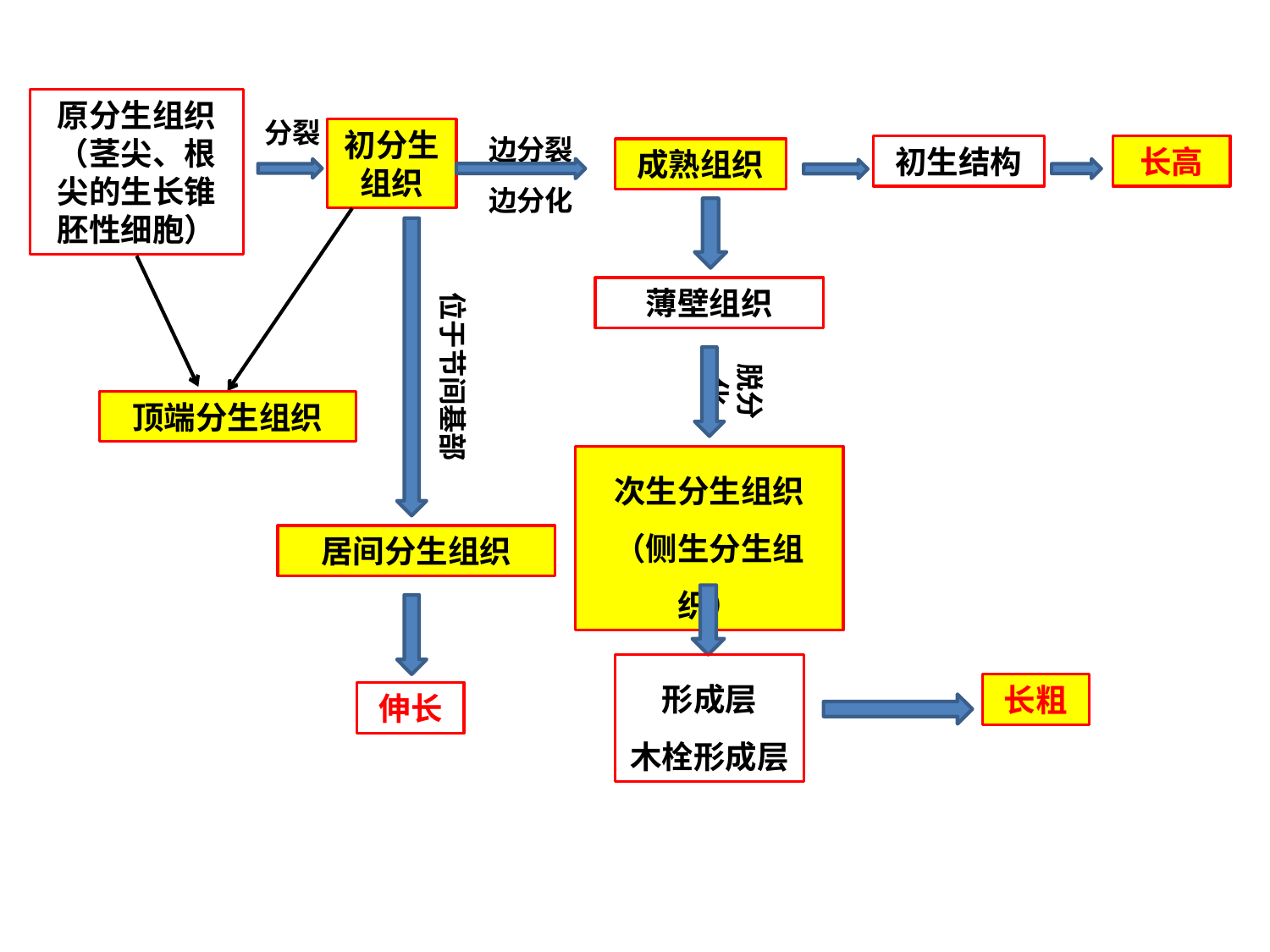

原分生组织
（茎尖、根尖的生长锥胚性细胞）
初分生组织
初生结构
长高
成熟组织

薄壁组织

顶端分生组织
次生分生组织
（侧生分生组织）
居间分生组织

长粗
分裂
边分裂边分化

位于节间基部
脱分化

伸长
形成层
木栓形成层